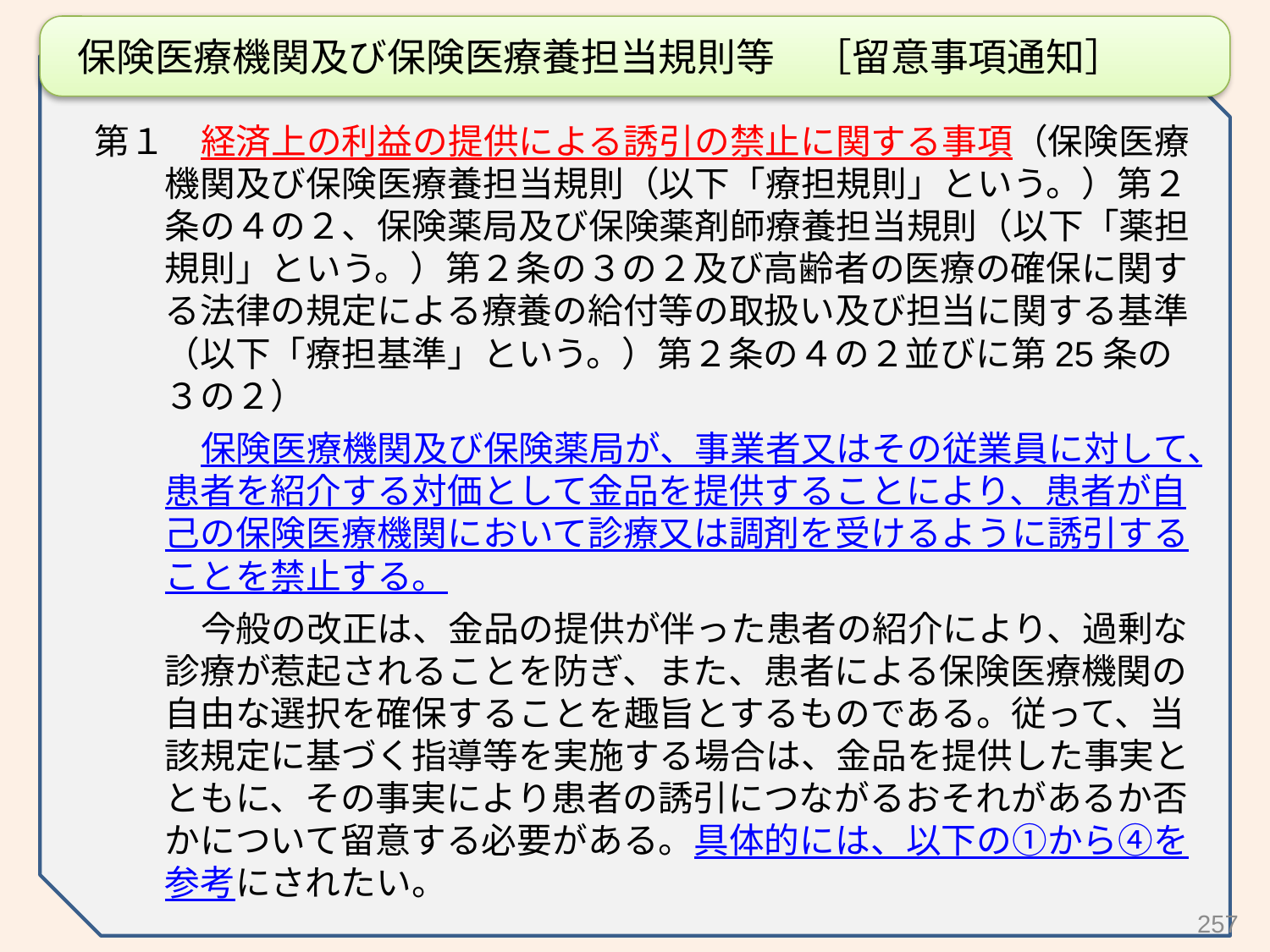

保険医療機関及び保険医療養担当規則等　［留意事項通知］

第１　経済上の利益の提供による誘引の禁止に関する事項（保険医療機関及び保険医療養担当規則（以下「療担規則」という。）第２条の４の２、保険薬局及び保険薬剤師療養担当規則（以下「薬担規則」という。）第２条の３の２及び高齢者の医療の確保に関する法律の規定による療養の給付等の取扱い及び担当に関する基準（以下「療担基準」という。）第２条の４の２並びに第25条の３の２）
　　　保険医療機関及び保険薬局が、事業者又はその従業員に対して、患者を紹介する対価として金品を提供することにより、患者が自己の保険医療機関において診療又は調剤を受けるように誘引することを禁止する。
　　　今般の改正は、金品の提供が伴った患者の紹介により、過剰な診療が惹起されることを防ぎ、また、患者による保険医療機関の自由な選択を確保することを趣旨とするものである。従って、当該規定に基づく指導等を実施する場合は、金品を提供した事実とともに、その事実により患者の誘引につながるおそれがあるか否かについて留意する必要がある。具体的には、以下の①から④を参考にされたい。

257